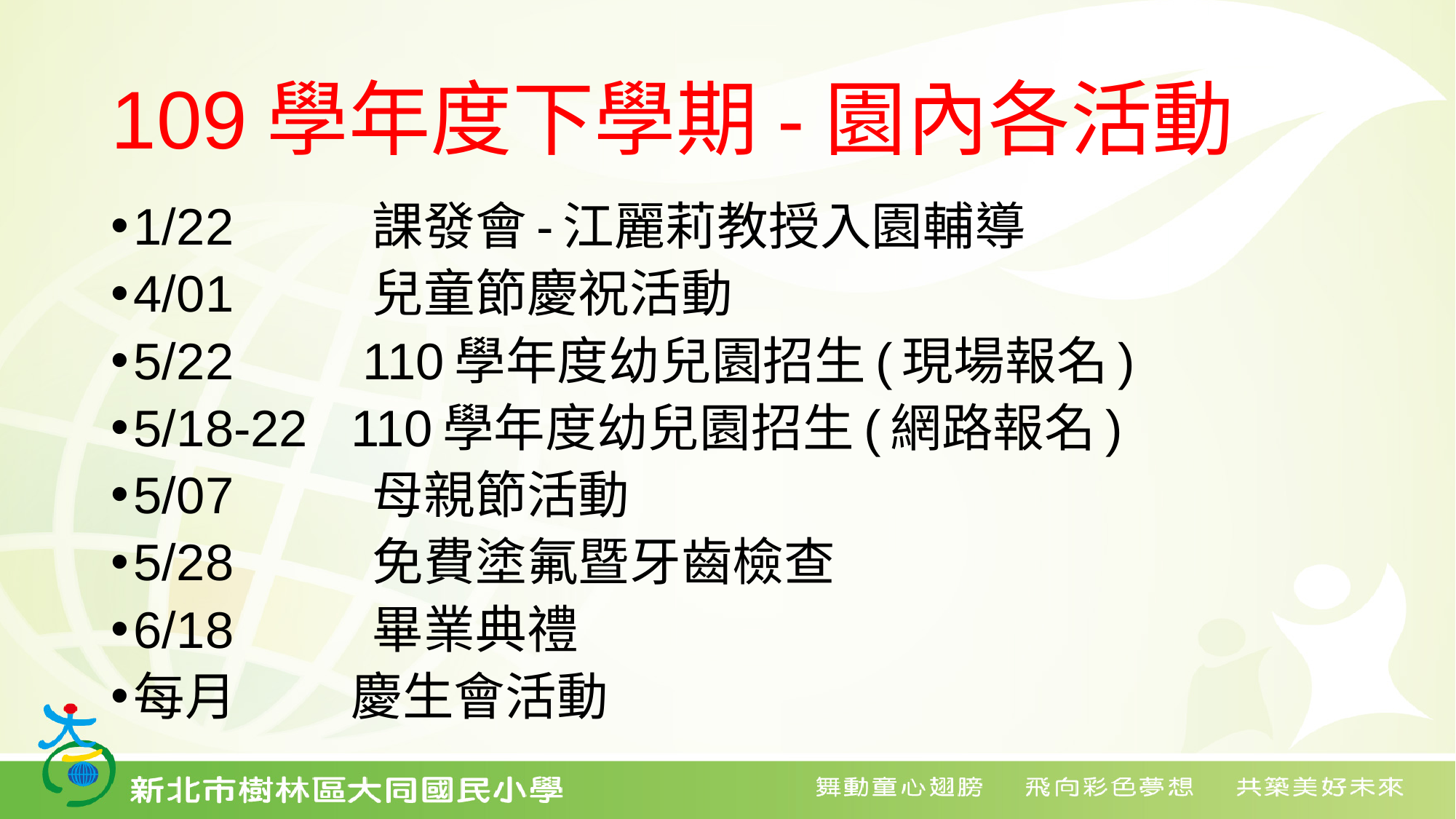

# 109學年度下學期-園內各活動
1/22         課發會-江麗莉教授入園輔導
4/01         兒童節慶祝活動
5/22         110學年度幼兒園招生(現場報名)
5/18-22   110學年度幼兒園招生(網路報名)
5/07         母親節活動
5/28         免費塗氟暨牙齒檢查
6/18         畢業典禮
每月          慶生會活動